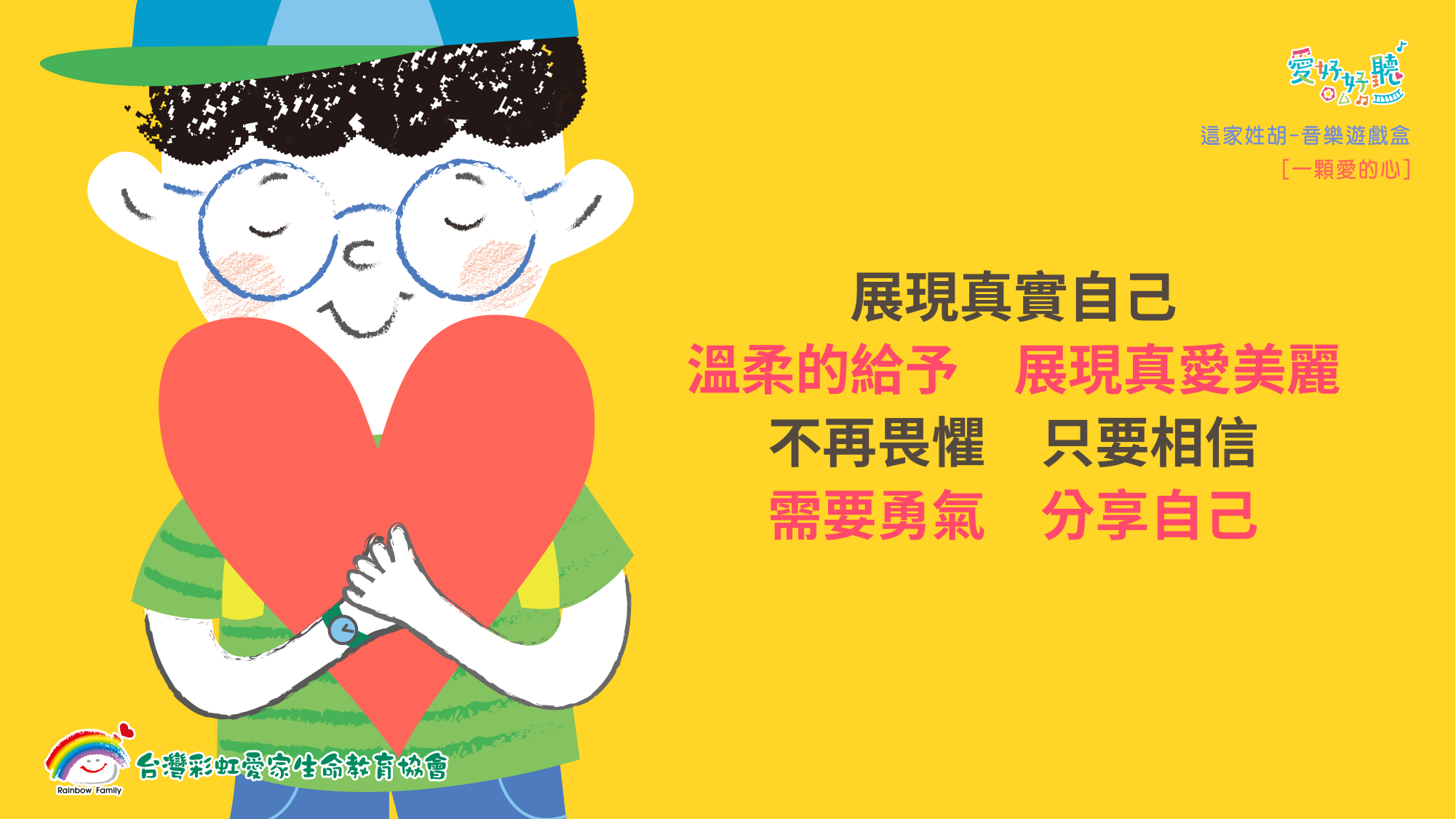

展現真實自己
溫柔的給予　展現真愛美麗
不再畏懼　只要相信
需要勇氣　分享自己